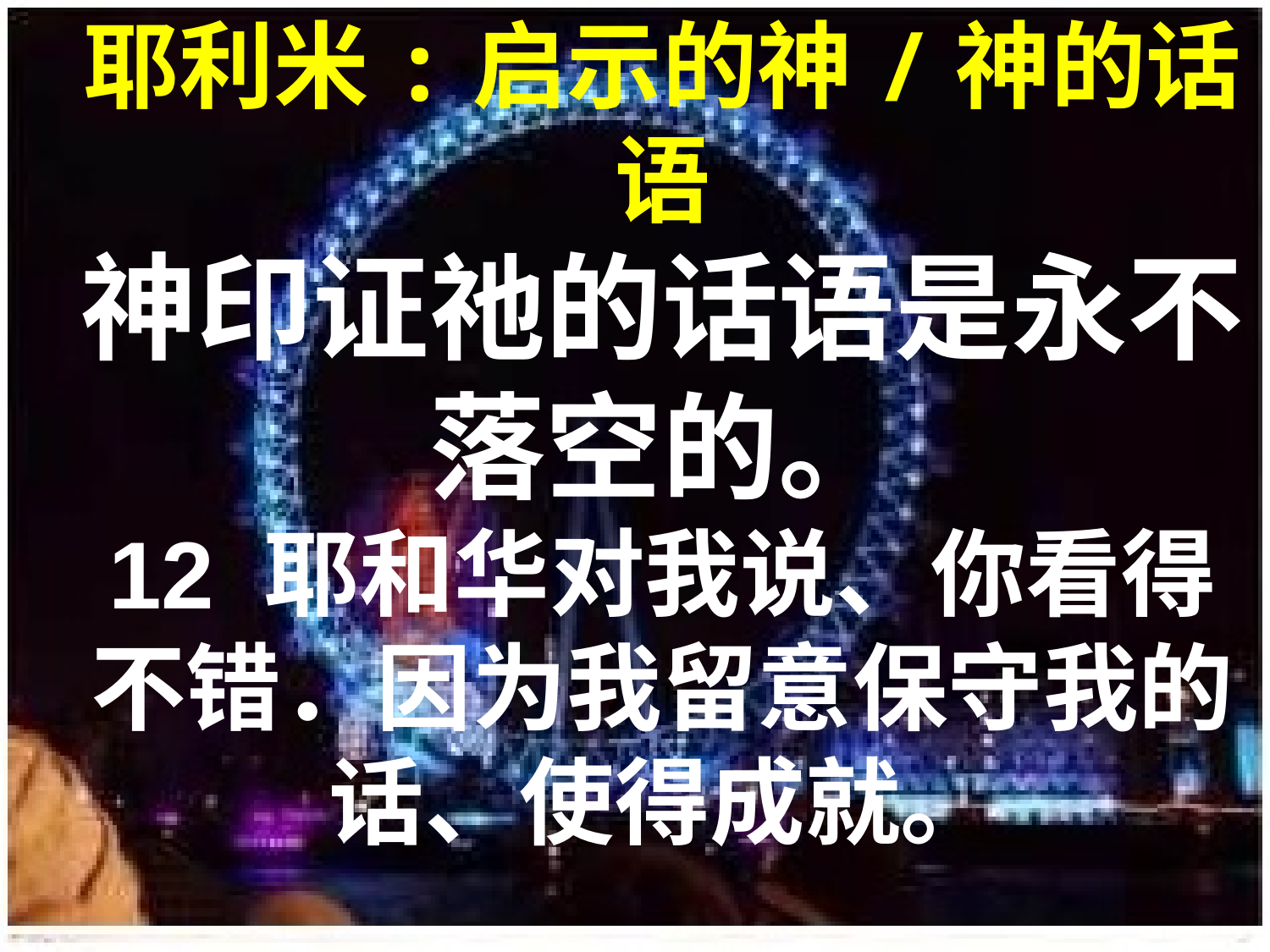

耶利米:启示的神/神的话语
神印证祂的话语是永不落空的。
12 耶和华对我说、你看得不错．因为我留意保守我的话、使得成就。